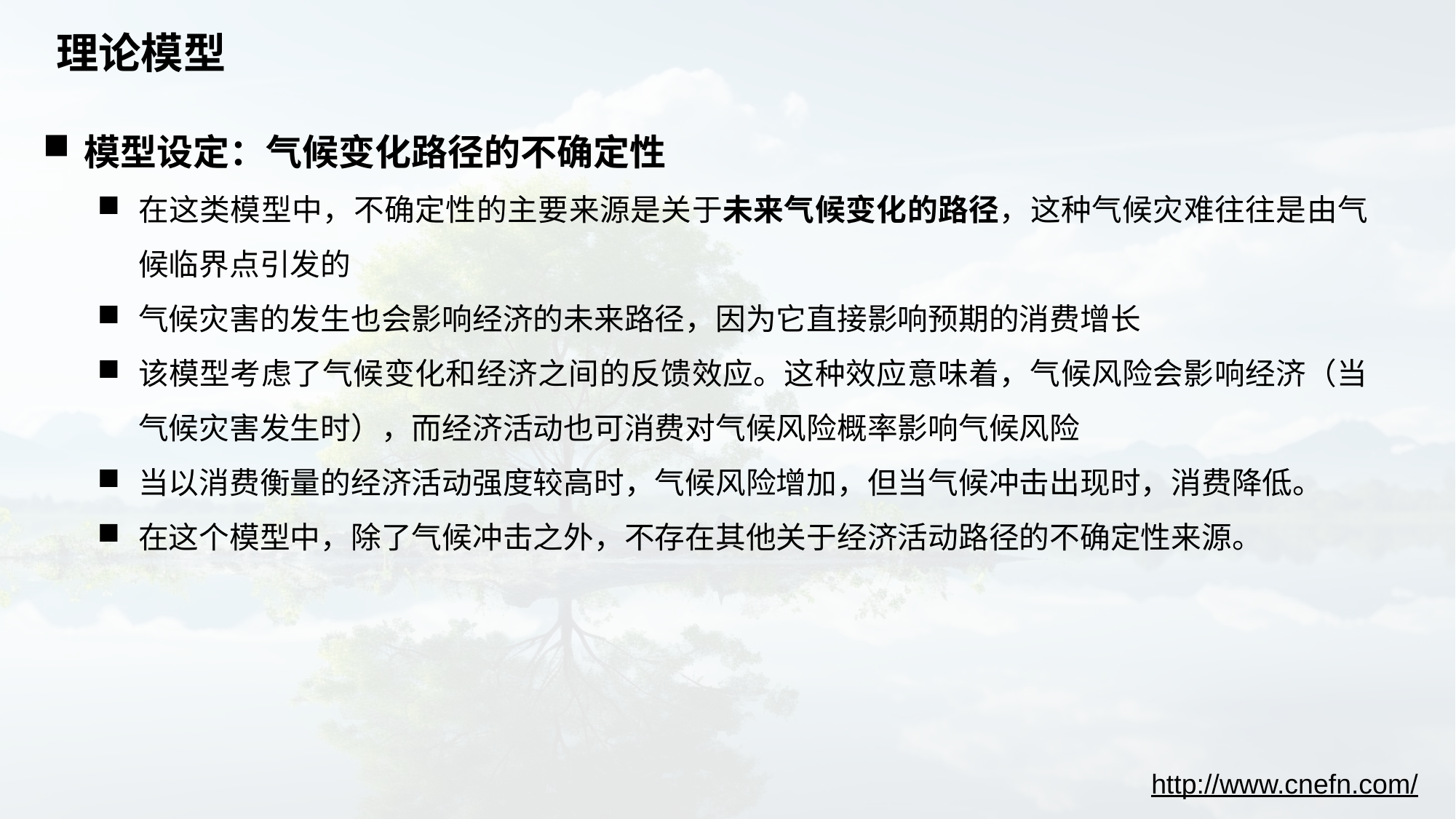

# 理论模型
模型设定：气候变化路径的不确定性
在这类模型中，不确定性的主要来源是关于未来气候变化的路径，这种气候灾难往往是由气候临界点引发的
气候灾害的发生也会影响经济的未来路径，因为它直接影响预期的消费增长
该模型考虑了气候变化和经济之间的反馈效应。这种效应意味着，气候风险会影响经济（当气候灾害发生时），而经济活动也可消费对气候风险概率影响气候风险
当以消费衡量的经济活动强度较高时，气候风险增加，但当气候冲击出现时，消费降低。
在这个模型中，除了气候冲击之外，不存在其他关于经济活动路径的不确定性来源。